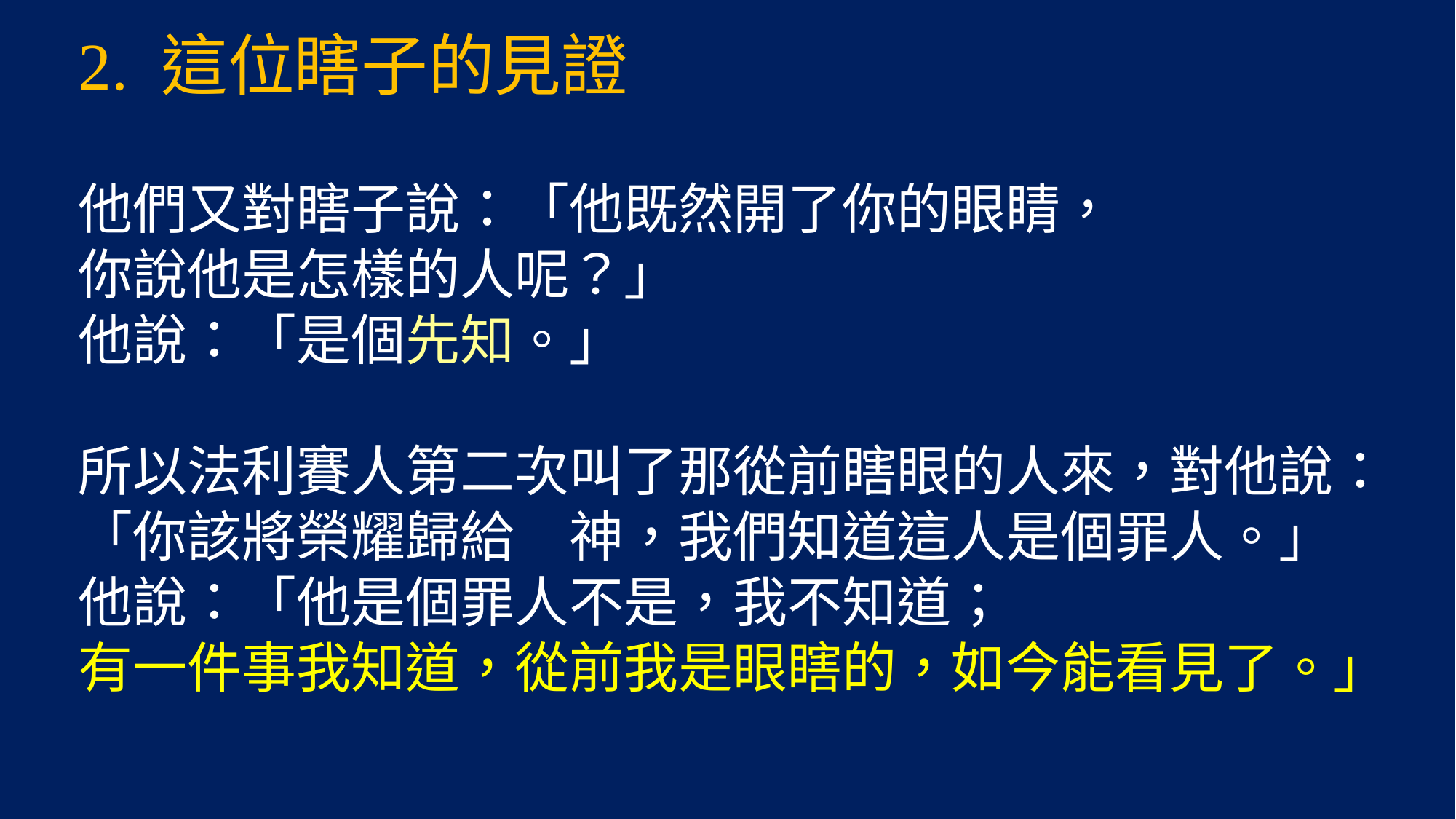

2. 這位瞎子的見證

他們又對瞎子說：「他既然開了你的眼睛，
你說他是怎樣的人呢？」
他說：「是個先知。」

所以法利賽人第二次叫了那從前瞎眼的人來，對他說：
「你該將榮耀歸給　神，我們知道這人是個罪人。」
他說：「他是個罪人不是，我不知道；
有一件事我知道，從前我是眼瞎的，如今能看見了。」

#